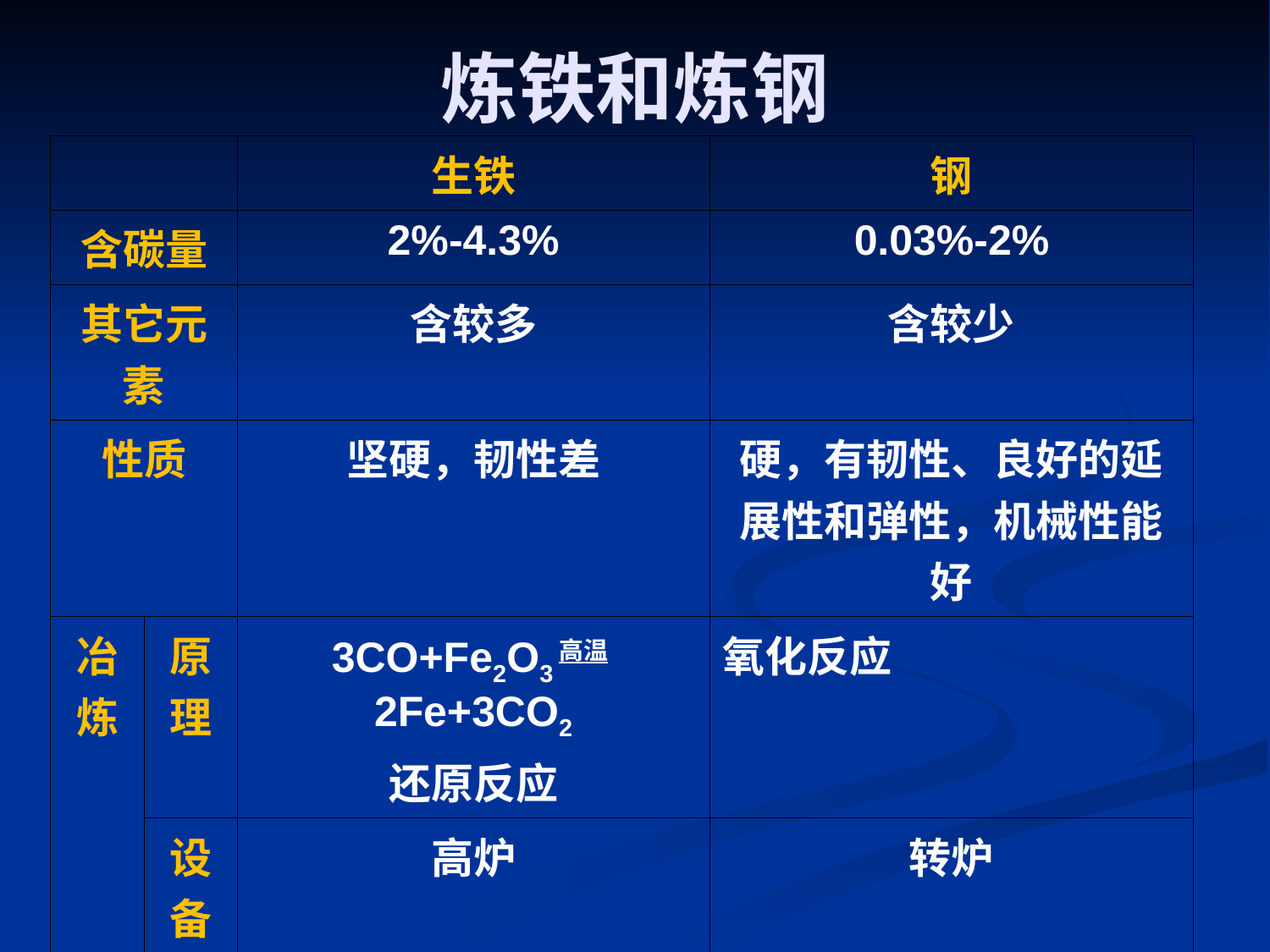

# 炼铁和炼钢
|  |  | 生铁 | 钢 |
| --- | --- | --- | --- |
| 含碳量 |  | 2%-4.3% | 0.03%-2% |
| 其它元素 |  | 含较多 | 含较少 |
| 性质 |  | 坚硬，韧性差 | 硬，有韧性、良好的延展性和弹性，机械性能好 |
| 冶炼 | 原理 | 3CO+Fe2O3高温2Fe+3CO2 还原反应 | 氧化反应 |
|  | 设备 | 高炉 | 转炉 |
|  | 原料 | 铁矿石、石灰石、焦炭 | 生铁 |